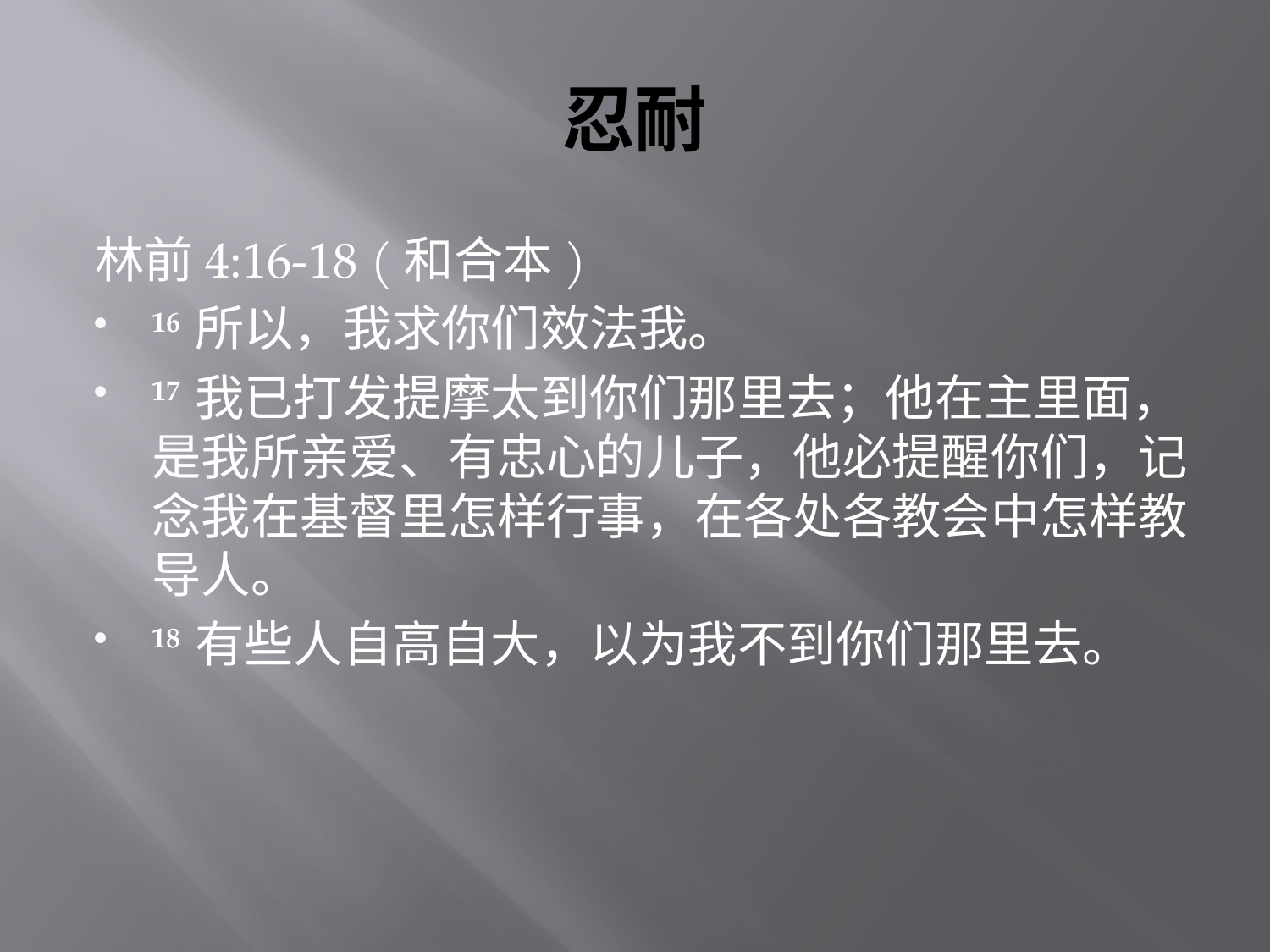

# 忍耐
林前4:16-18 (和合本)
16 所以，我求你们效法我。
17 我已打发提摩太到你们那里去；他在主里面，是我所亲爱、有忠心的儿子，他必提醒你们，记念我在基督里怎样行事，在各处各教会中怎样教导人。
18 有些人自高自大，以为我不到你们那里去。